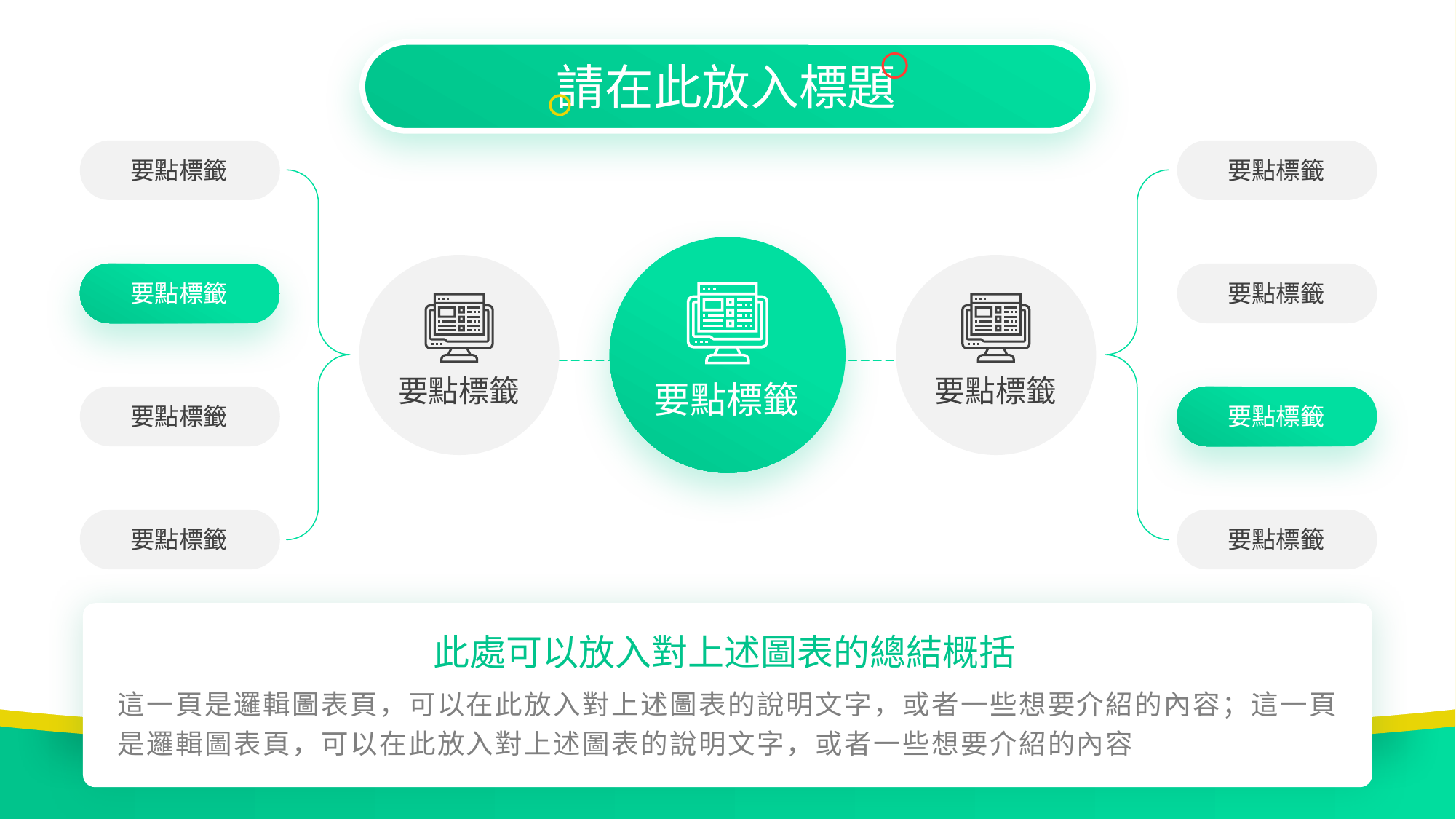

請在此放入標題

要點標籤

要點標籤

要點標籤
要點標籤
要點標籤

要點標籤
要點標籤

要點標籤

要點標籤

要點標籤

要點標籤

此處可以放入對上述圖表的總結概括
這一頁是邏輯圖表頁，可以在此放入對上述圖表的說明文字，或者一些想要介紹的內容；這一頁是邏輯圖表頁，可以在此放入對上述圖表的說明文字，或者一些想要介紹的內容